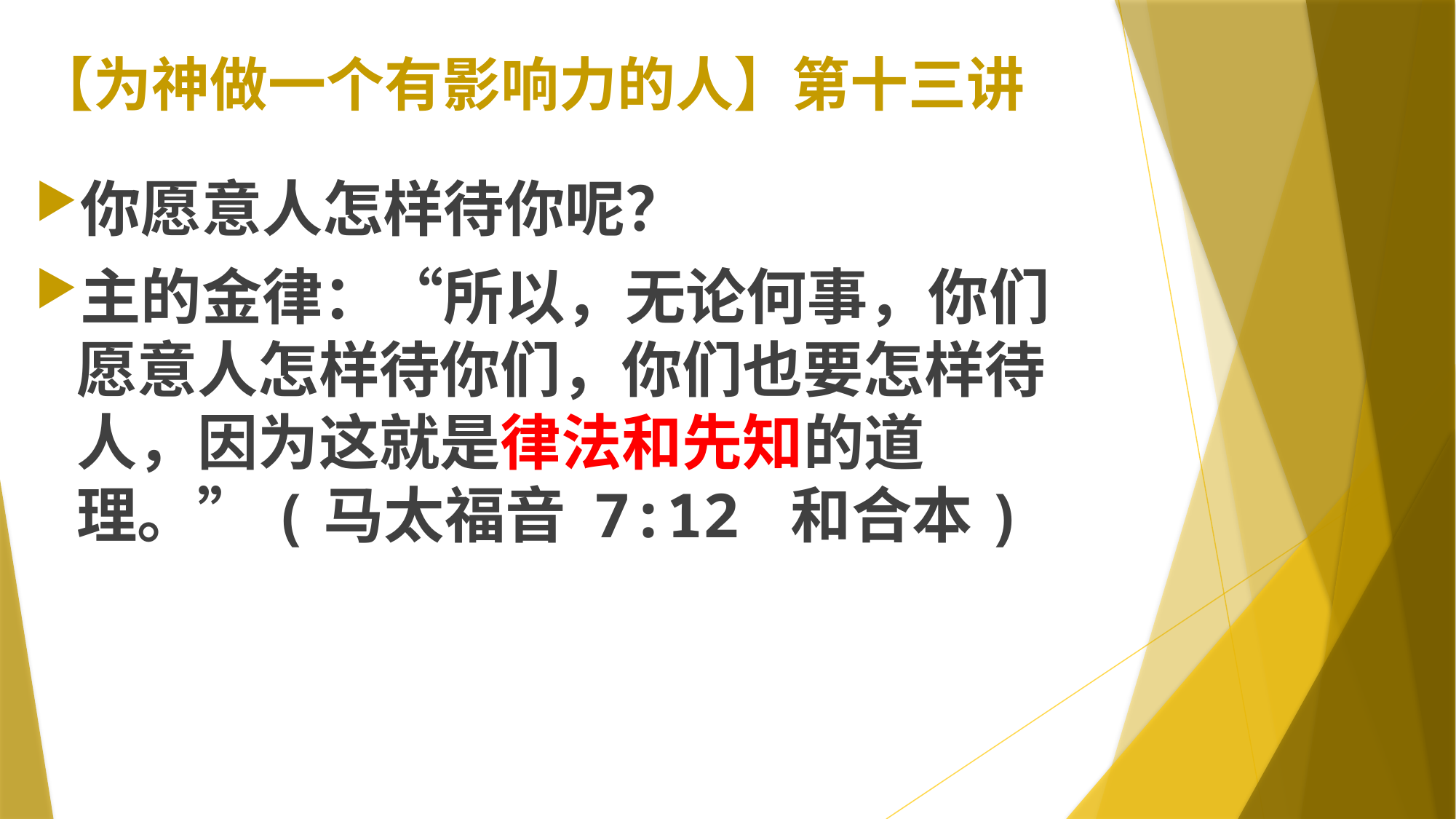

# 【为神做一个有影响力的人】第十三讲
你愿意人怎样待你呢？
主的金律：“所以，无论何事，你们愿意人怎样待你们，你们也要怎样待人，因为这就是律法和先知的道理。”(马太福音 7:12 和合本)